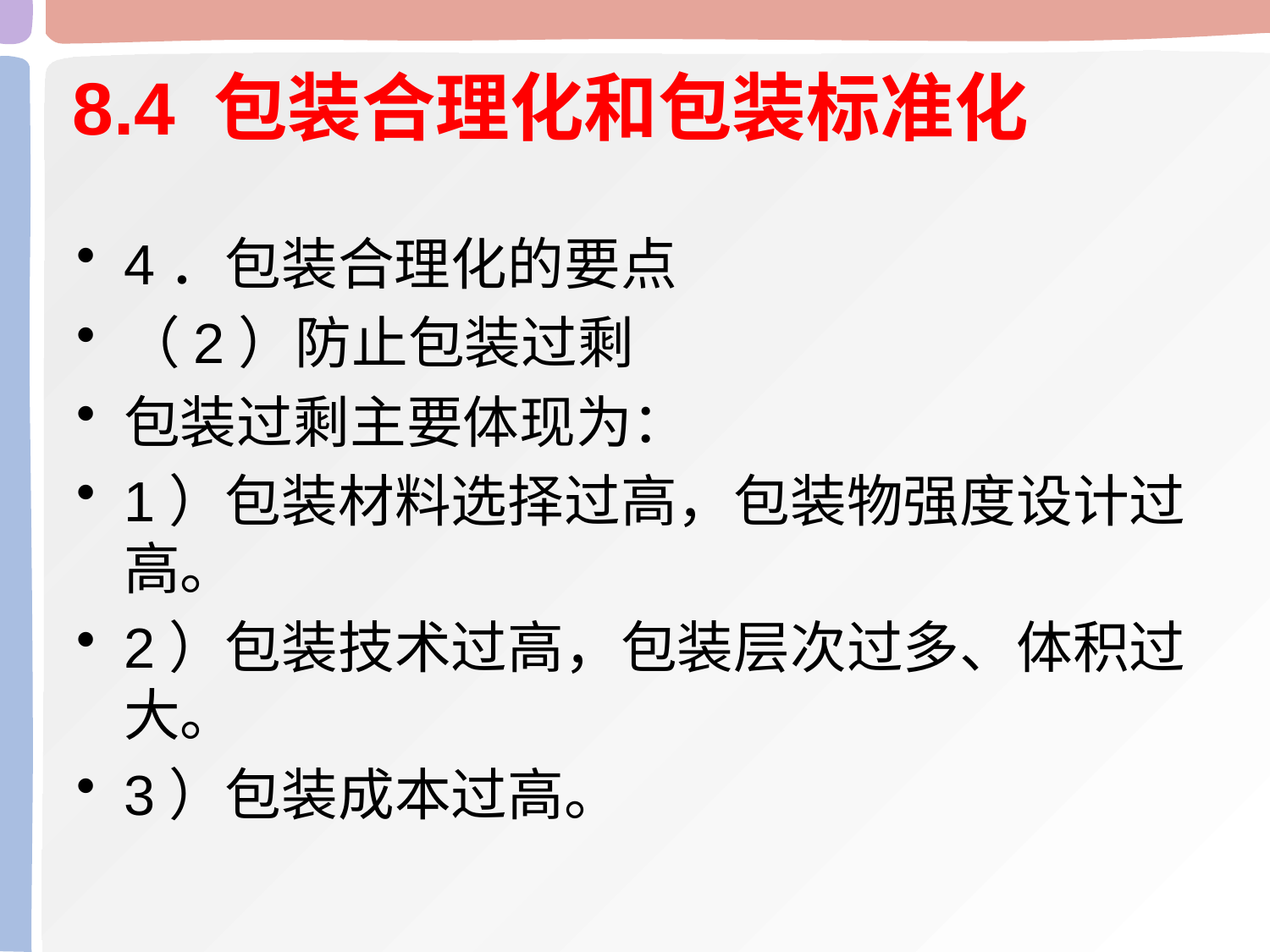

# 8.4 包装合理化和包装标准化
4．包装合理化的要点
（2）防止包装过剩
包装过剩主要体现为：
1）包装材料选择过高，包装物强度设计过高。
2）包装技术过高，包装层次过多、体积过大。
3）包装成本过高。